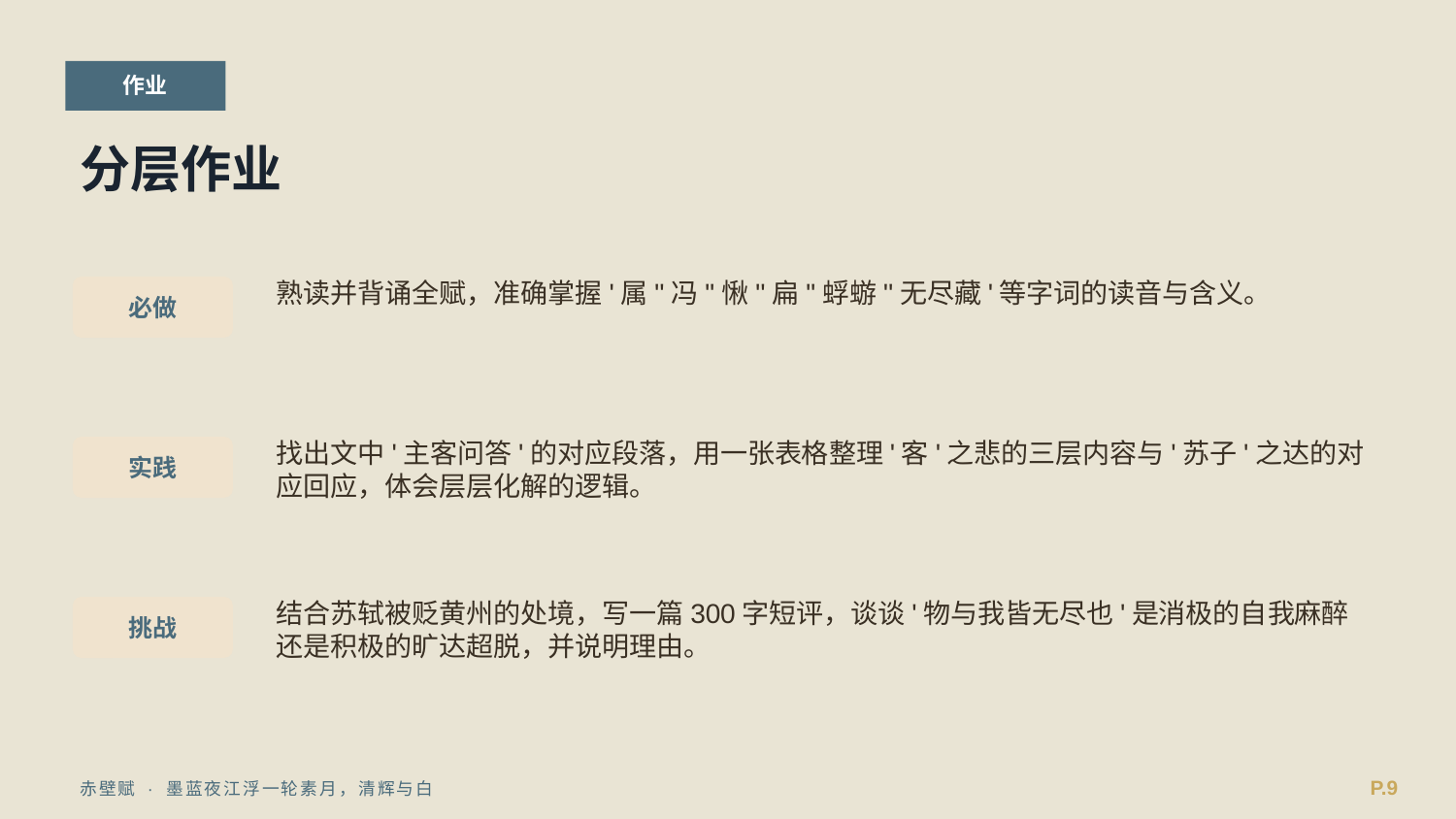

作业

分层作业
熟读并背诵全赋，准确掌握'属''冯''愀''扁''蜉蝣''无尽藏'等字词的读音与含义。
必做

找出文中'主客问答'的对应段落，用一张表格整理'客'之悲的三层内容与'苏子'之达的对应回应，体会层层化解的逻辑。
实践

结合苏轼被贬黄州的处境，写一篇300字短评，谈谈'物与我皆无尽也'是消极的自我麻醉还是积极的旷达超脱，并说明理由。
挑战

P.9
赤壁赋 · 墨蓝夜江浮一轮素月，清辉与白